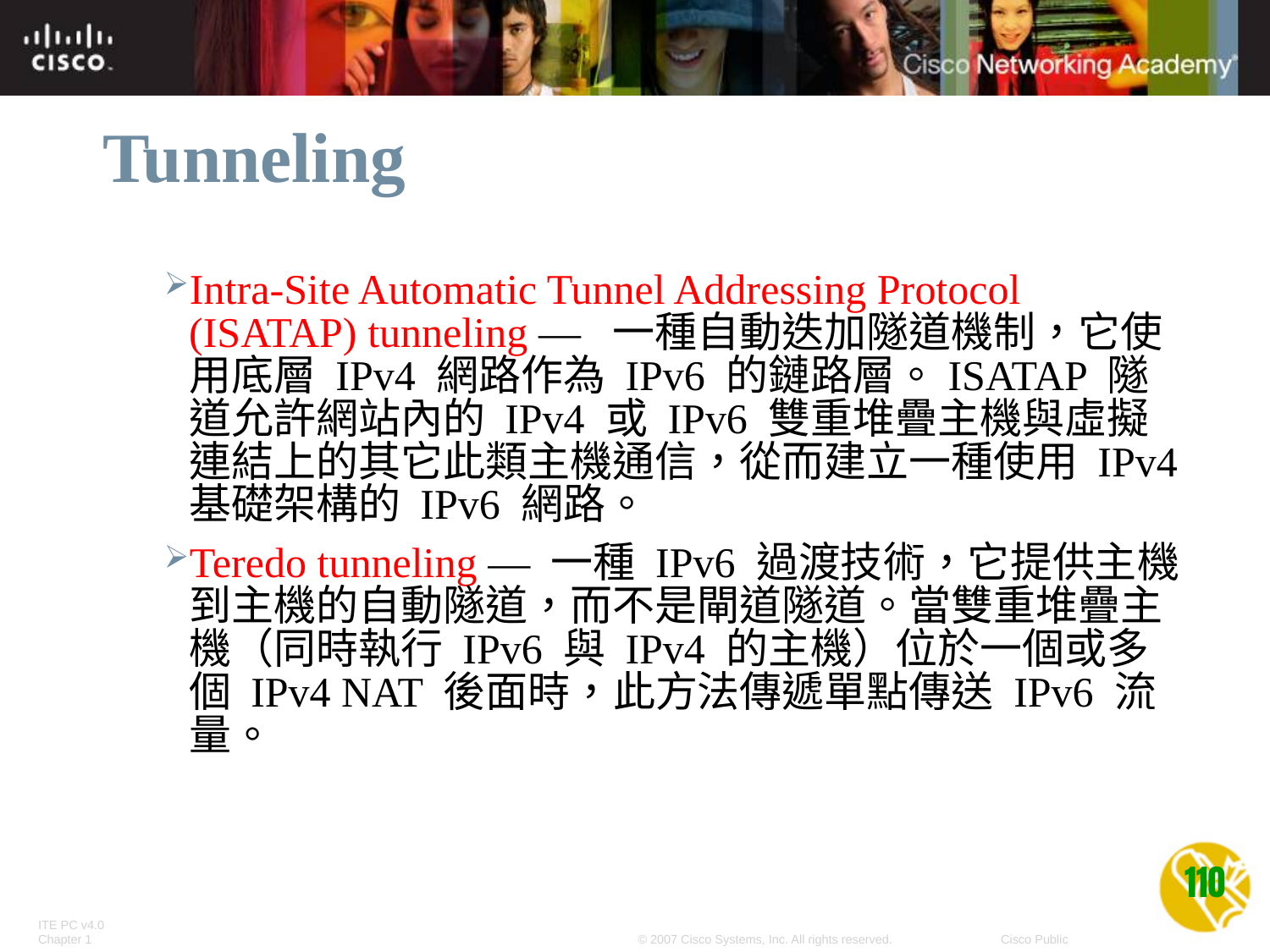

# Tunneling
Intra-Site Automatic Tunnel Addressing Protocol (ISATAP) tunneling —  一種自動迭加隧道機制，它使用底層 IPv4 網路作為 IPv6 的鏈路層。ISATAP 隧道允許網站內的 IPv4 或 IPv6 雙重堆疊主機與虛擬連結上的其它此類主機通信，從而建立一種使用 IPv4 基礎架構的 IPv6 網路。
Teredo tunneling — 一種 IPv6 過渡技術，它提供主機到主機的自動隧道，而不是閘道隧道。當雙重堆疊主機（同時執行 IPv6 與 IPv4 的主機）位於一個或多個 IPv4 NAT 後面時，此方法傳遞單點傳送 IPv6 流量。